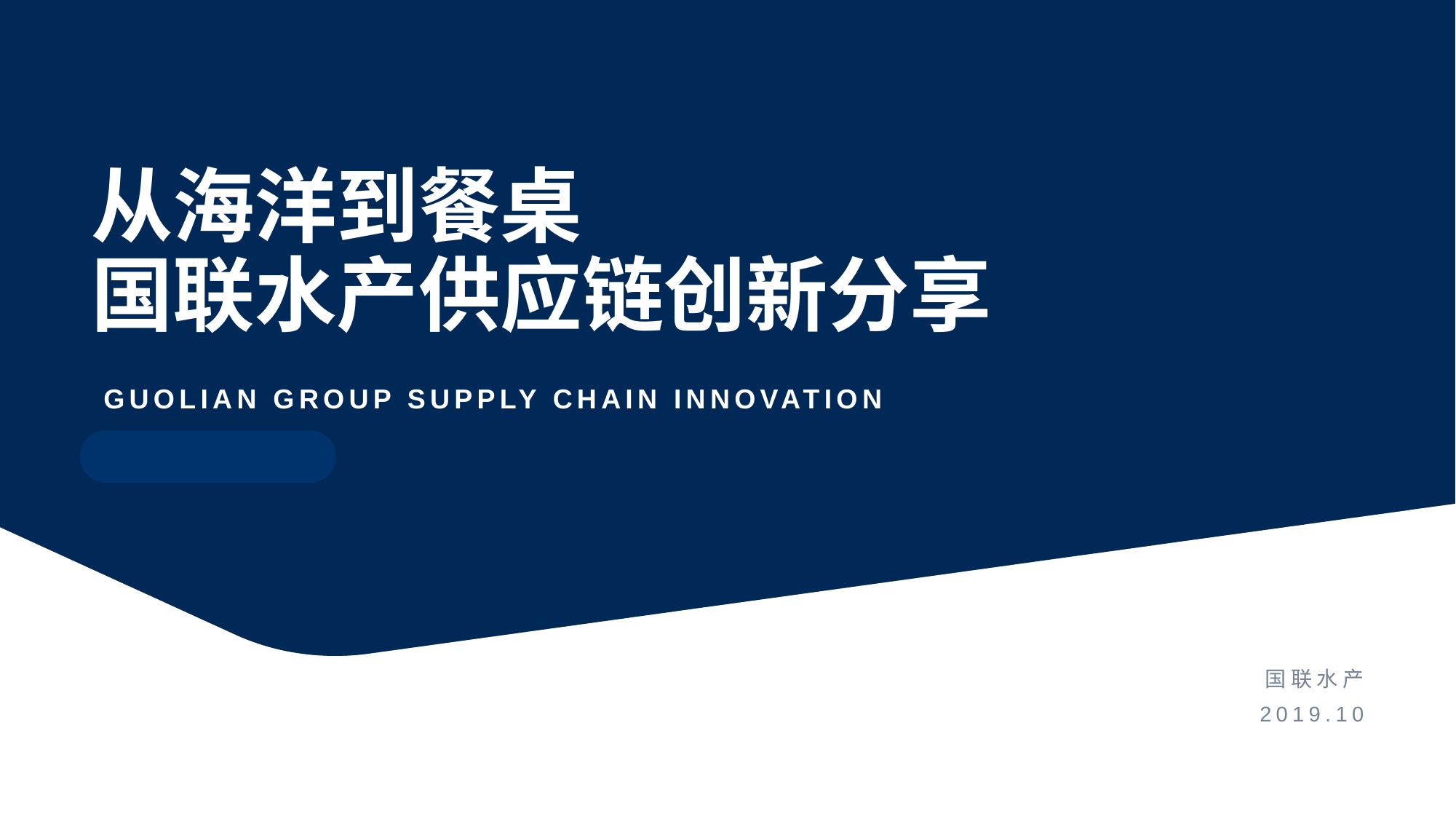

从海洋到餐桌
国联水产供应链创新分享
# GUOLIAN GROUP SUPPLY CHAIN INNOVATION

国联水产
2019.10